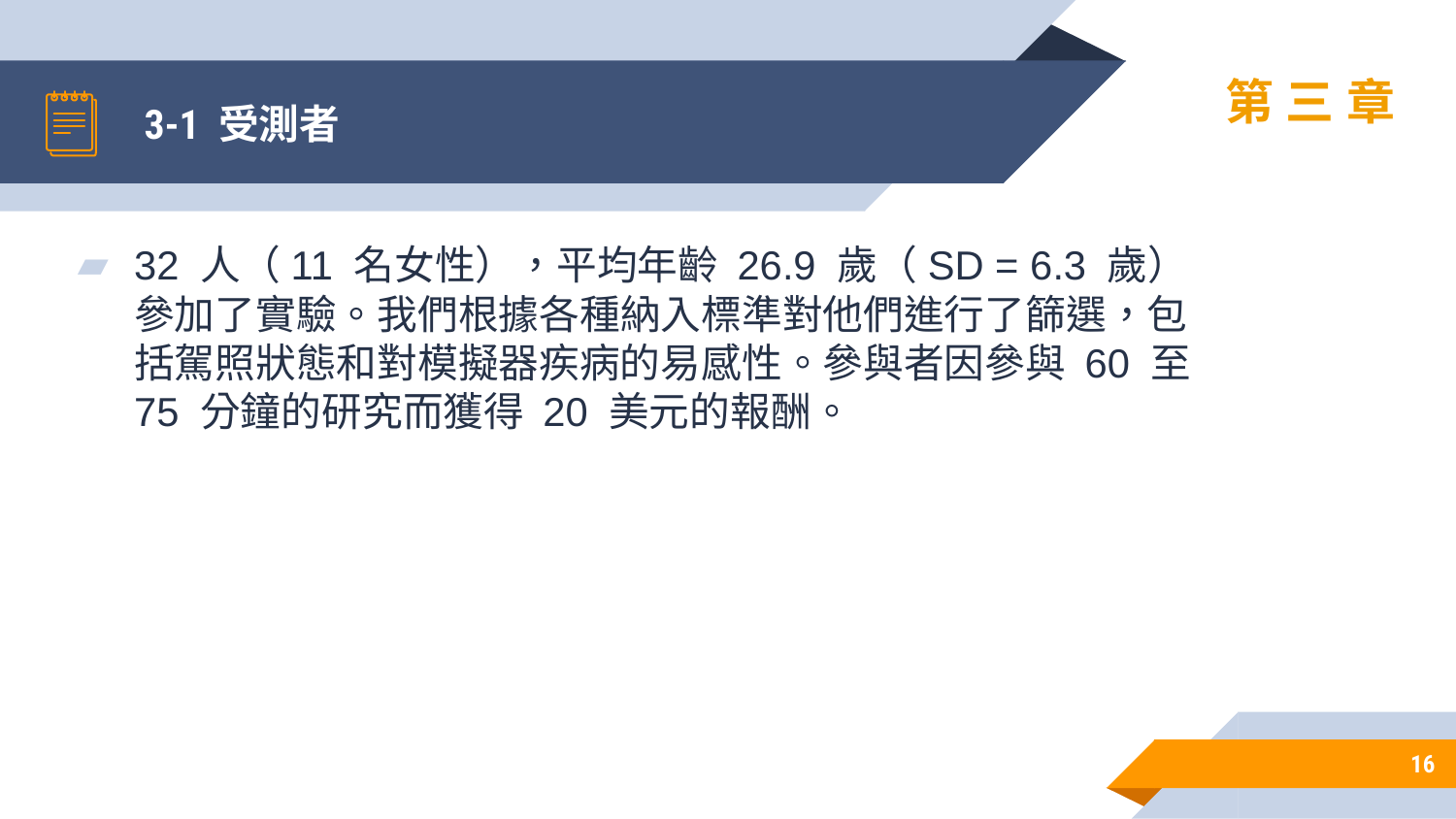

# 3-1 受測者
第三章

32 人（11 名女性），平均年齡 26.9 歲（SD = 6.3 歲）參加了實驗。我們根據各種納入標準對他們進行了篩選，包括駕照狀態和對模擬器疾病的易感性。參與者因參與 60 至 75 分鐘的研究而獲得 20 美元的報酬。
16